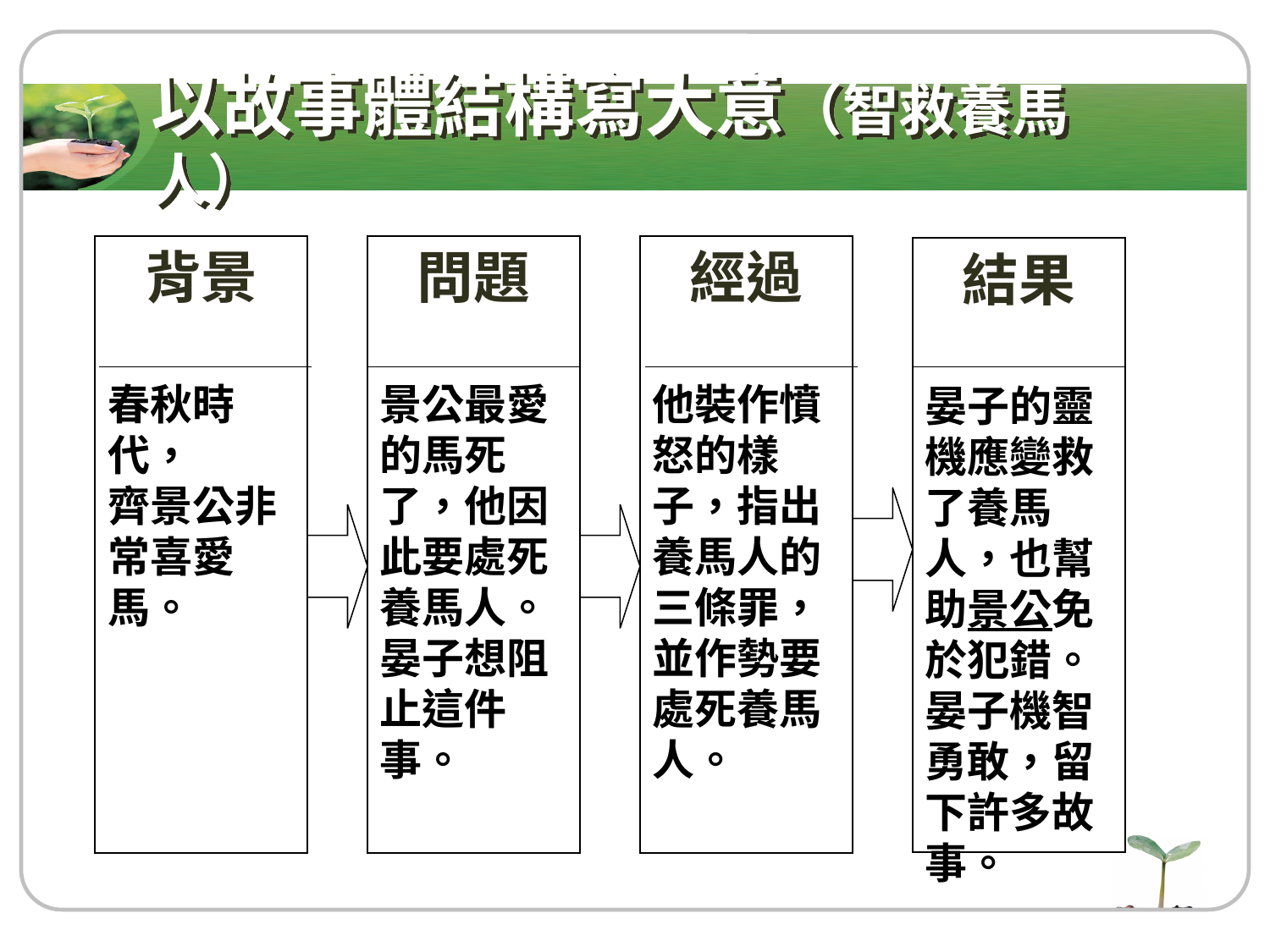

以故事體結構寫大意（智救養馬人）
背景

春秋時代，
齊景公非常喜愛馬。
問題

景公最愛的馬死了，他因此要處死養馬人。晏子想阻止這件事。
經過

他裝作憤怒的樣子，指出養馬人的三條罪，並作勢要處死養馬人。
結果

晏子的靈機應變救了養馬人，也幫助景公免於犯錯。晏子機智勇敢，留下許多故事。